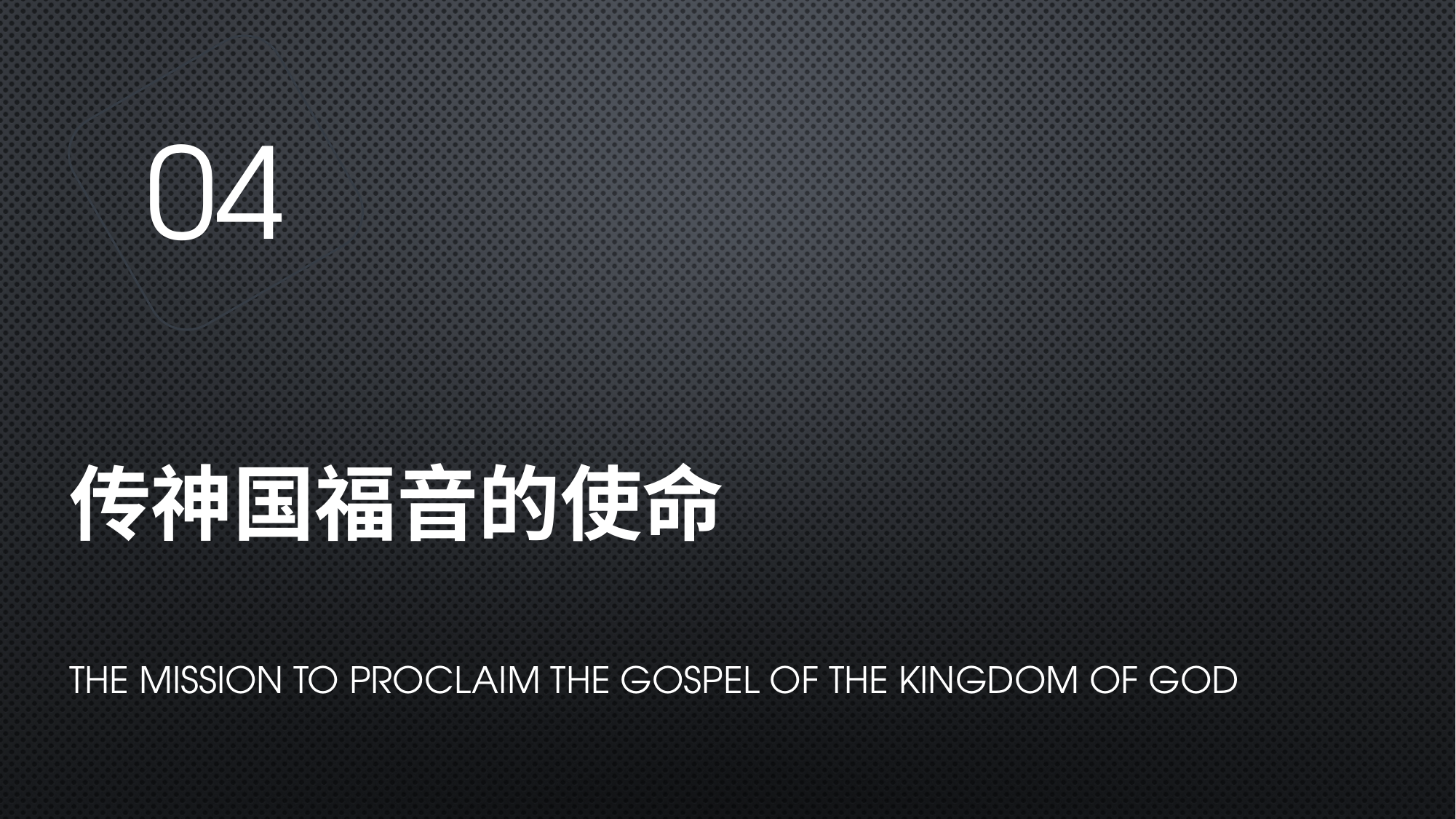

04
# 传神国福音的使命
The mission to proclaim the gospel of the kingdom of God